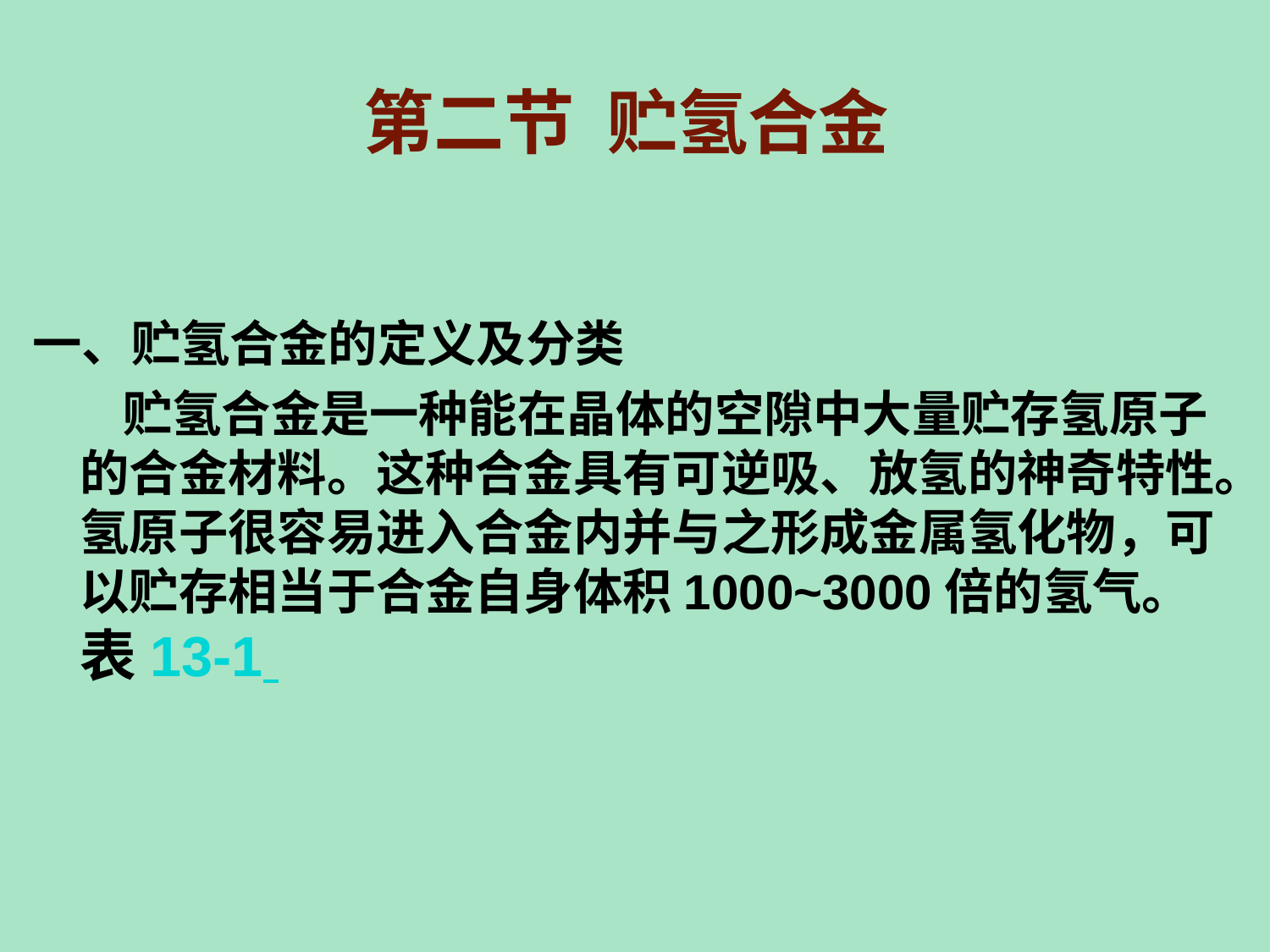

第二节  贮氢合金
一、贮氢合金的定义及分类
       贮氢合金是一种能在晶体的空隙中大量贮存氢原子的合金材料。这种合金具有可逆吸、放氢的神奇特性。氢原子很容易进入合金内并与之形成金属氢化物，可以贮存相当于合金自身体积1000~3000倍的氢气。表13-1